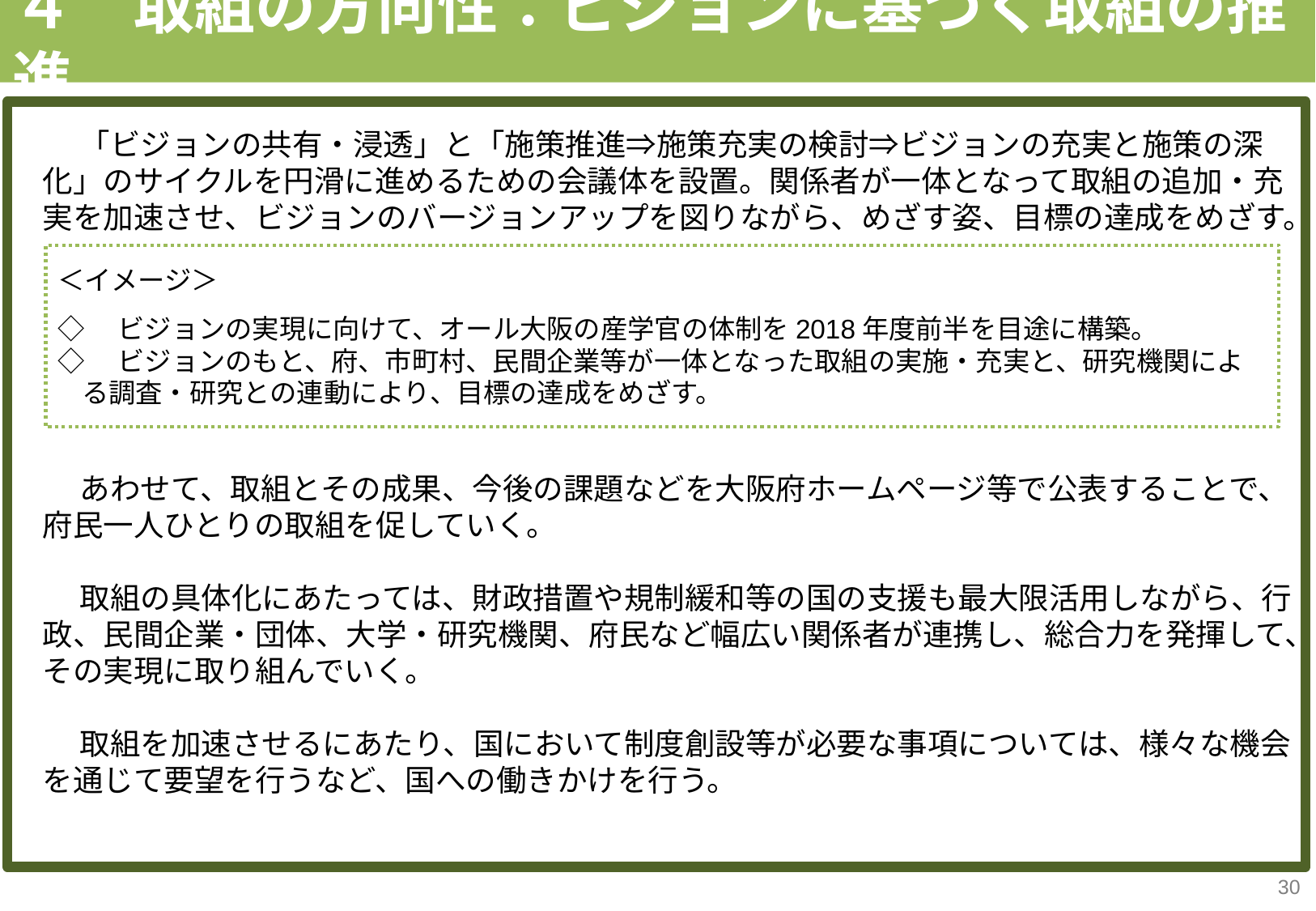

# ４　取組の方向性：ビジョンに基づく取組の推進
　　「ビジョンの共有・浸透」と「施策推進⇒施策充実の検討⇒ビジョンの充実と施策の深化」のサイクルを円滑に進めるための会議体を設置。関係者が一体となって取組の追加・充実を加速させ、ビジョンのバージョンアップを図りながら、めざす姿、目標の達成をめざす。

　　あわせて、取組とその成果、今後の課題などを大阪府ホームページ等で公表することで、府民一人ひとりの取組を促していく。

　　取組の具体化にあたっては、財政措置や規制緩和等の国の支援も最大限活用しながら、行政、民間企業・団体、大学・研究機関、府民など幅広い関係者が連携し、総合力を発揮して、その実現に取り組んでいく。

　　取組を加速させるにあたり、国において制度創設等が必要な事項については、様々な機会を通じて要望を行うなど、国への働きかけを行う。
＜イメージ＞

◇　ビジョンの実現に向けて、オール大阪の産学官の体制を2018年度前半を目途に構築。
◇　ビジョンのもと、府、市町村、民間企業等が一体となった取組の実施・充実と、研究機関による調査・研究との連動により、目標の達成をめざす。
30